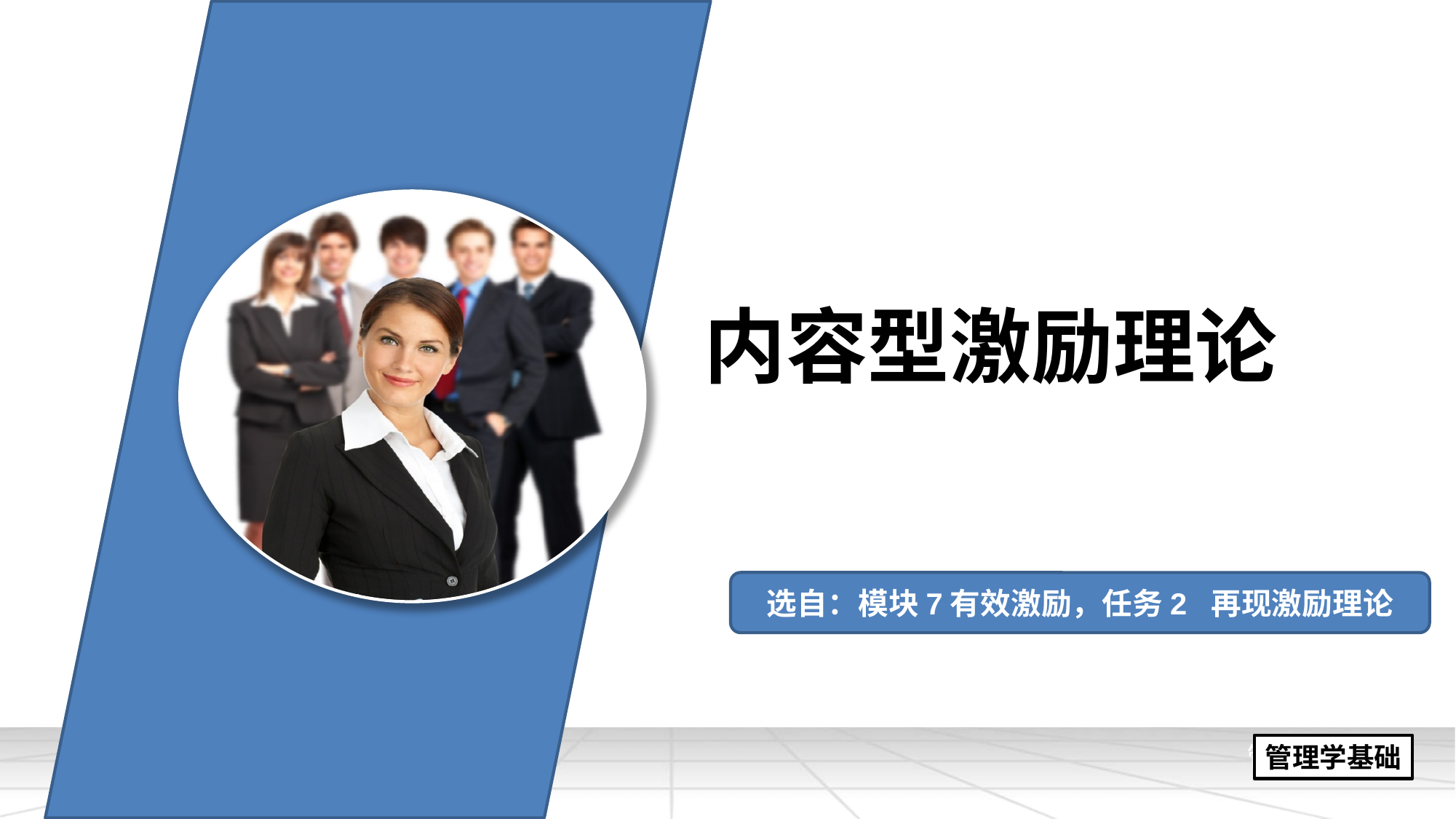

内容型激励理论
选自：模块7有效激励，任务2  再现激励理论
管理学基础
管理学基础